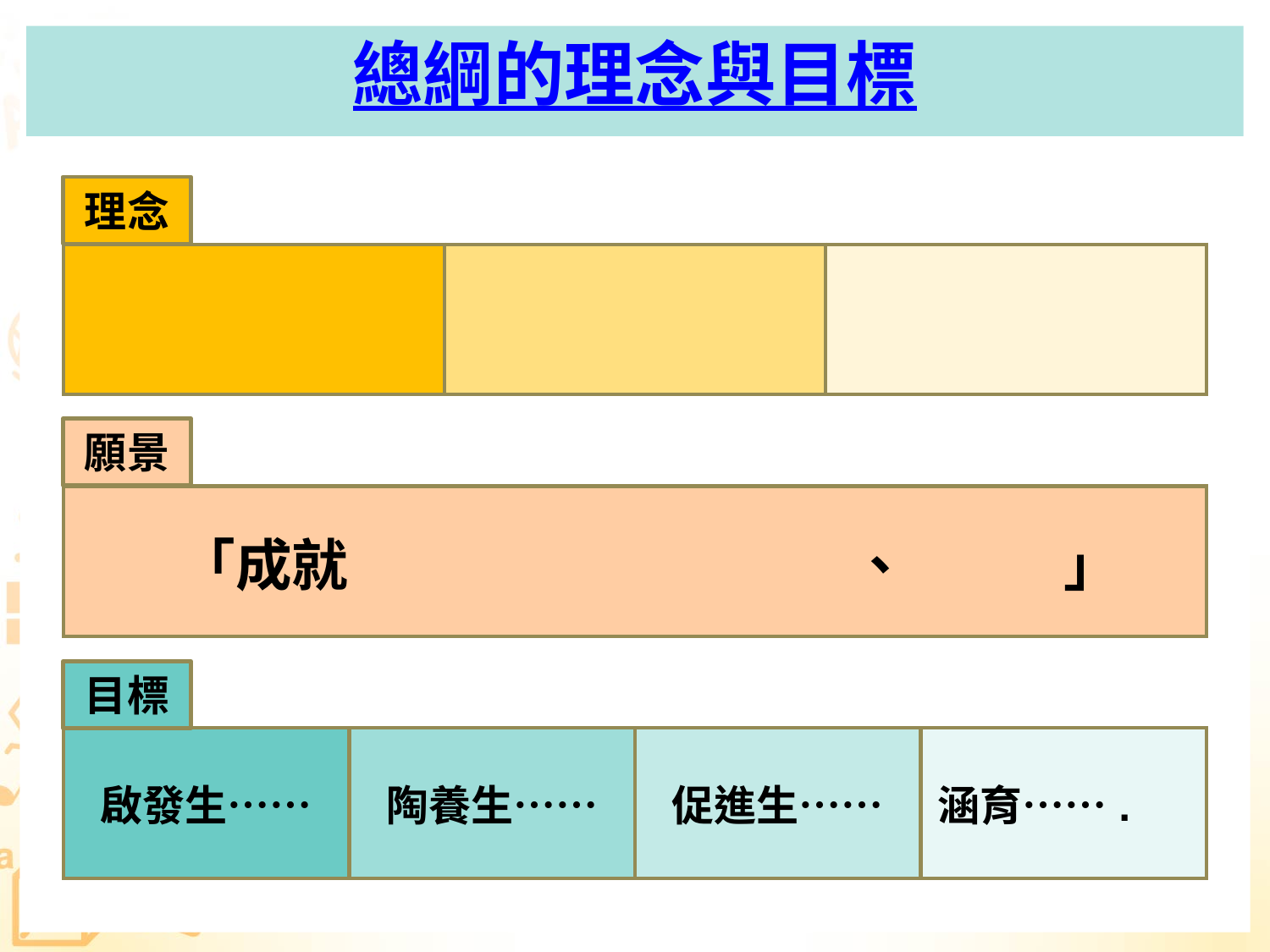

總綱的理念與目標

理念
|  |  |  |
| --- | --- | --- |
願景
| 「成就 、 」 |
| --- |
目標
| 啟發生…… | 陶養生…… | 促進生…… | 涵育……. |
| --- | --- | --- | --- |